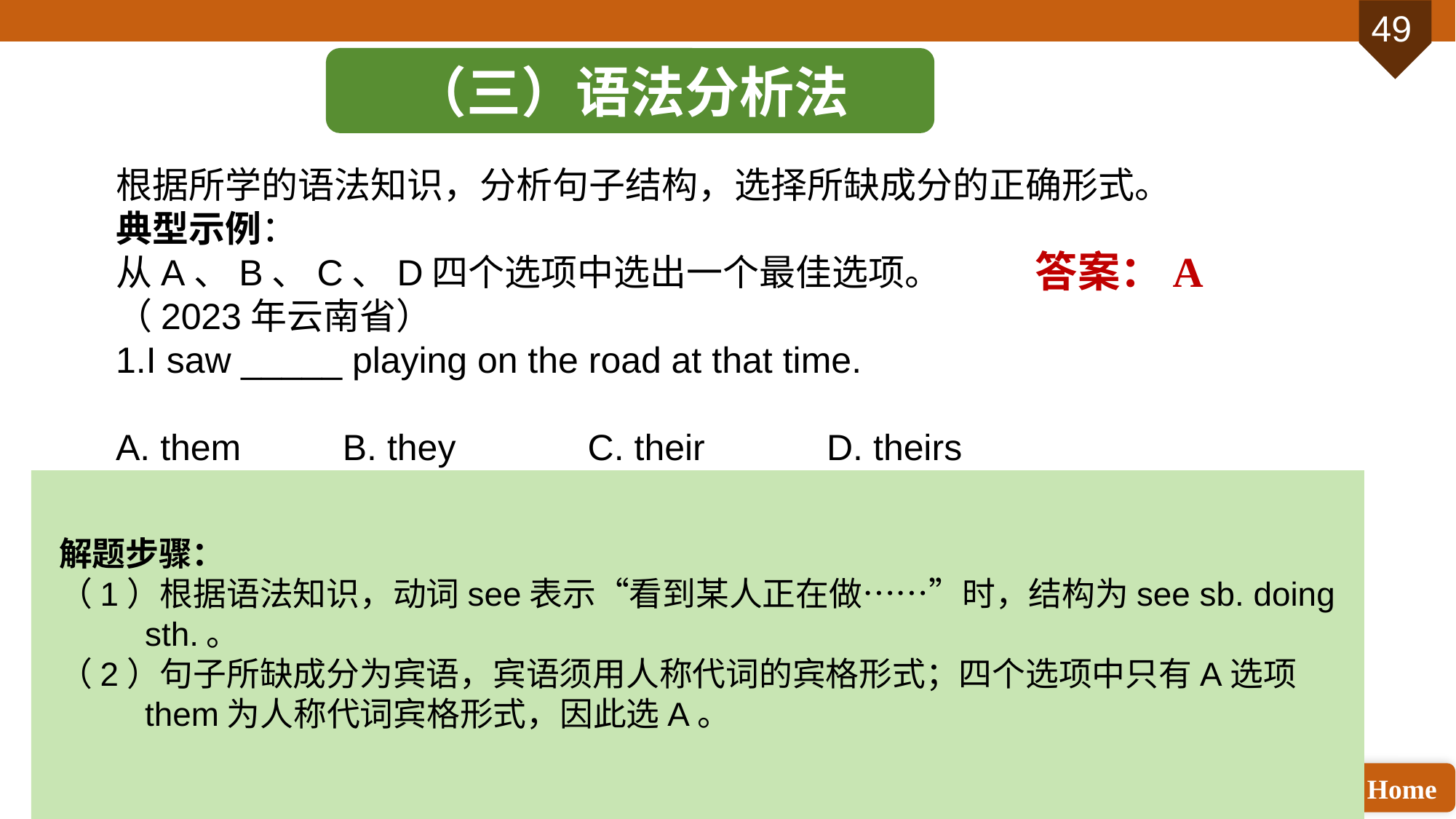

（三）语法分析法
根据所学的语法知识，分析句子结构，选择所缺成分的正确形式。
典型示例：
从A、B、C、D四个选项中选出一个最佳选项。
（2023年云南省）
1.I saw _____ playing on the road at that time.

A. them          B. they             C. their            D. theirs
答案：A

解题步骤：
（1）根据语法知识，动词see表示“看到某人正在做……”时，结构为see sb. doing sth.。
（2）句子所缺成分为宾语，宾语须用人称代词的宾格形式；四个选项中只有A选项them为人称代词宾格形式，因此选A。